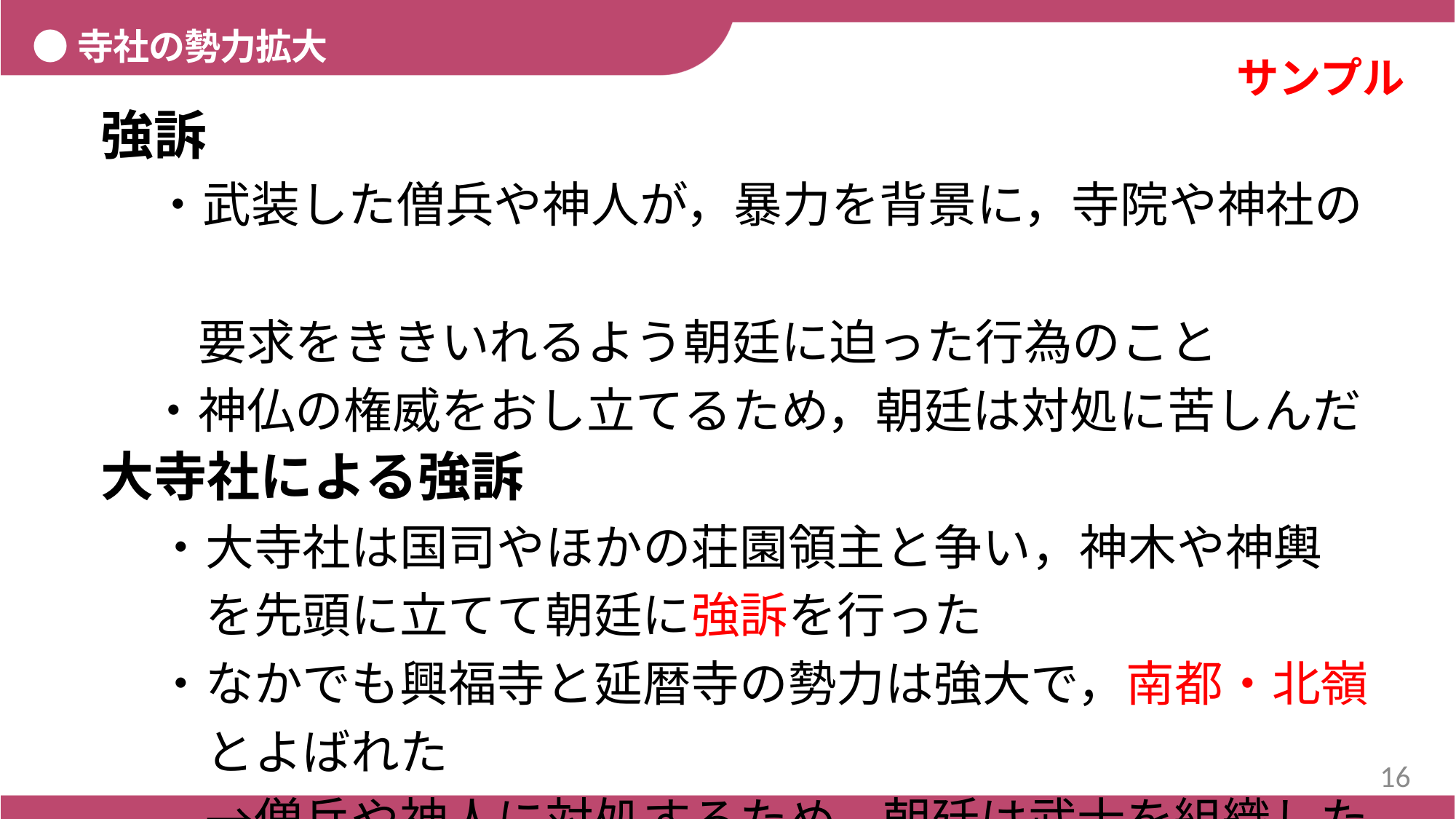

●寺社の勢力拡大
サンプル
強訴
　・武装した僧兵や神人が，暴力を背景に，寺院や神社の
　　要求をききいれるよう朝廷に迫った行為のこと
　・神仏の権威をおし立てるため，朝廷は対処に苦しんだ
大寺社による強訴
・大寺社は国司やほかの荘園領主と争い，神木や神輿
　を先頭に立てて朝廷に強訴を行った
・なかでも興福寺と延暦寺の勢力は強大で，南都・北嶺
　とよばれた
　→僧兵や神人に対処するため，朝廷は武士を組織した